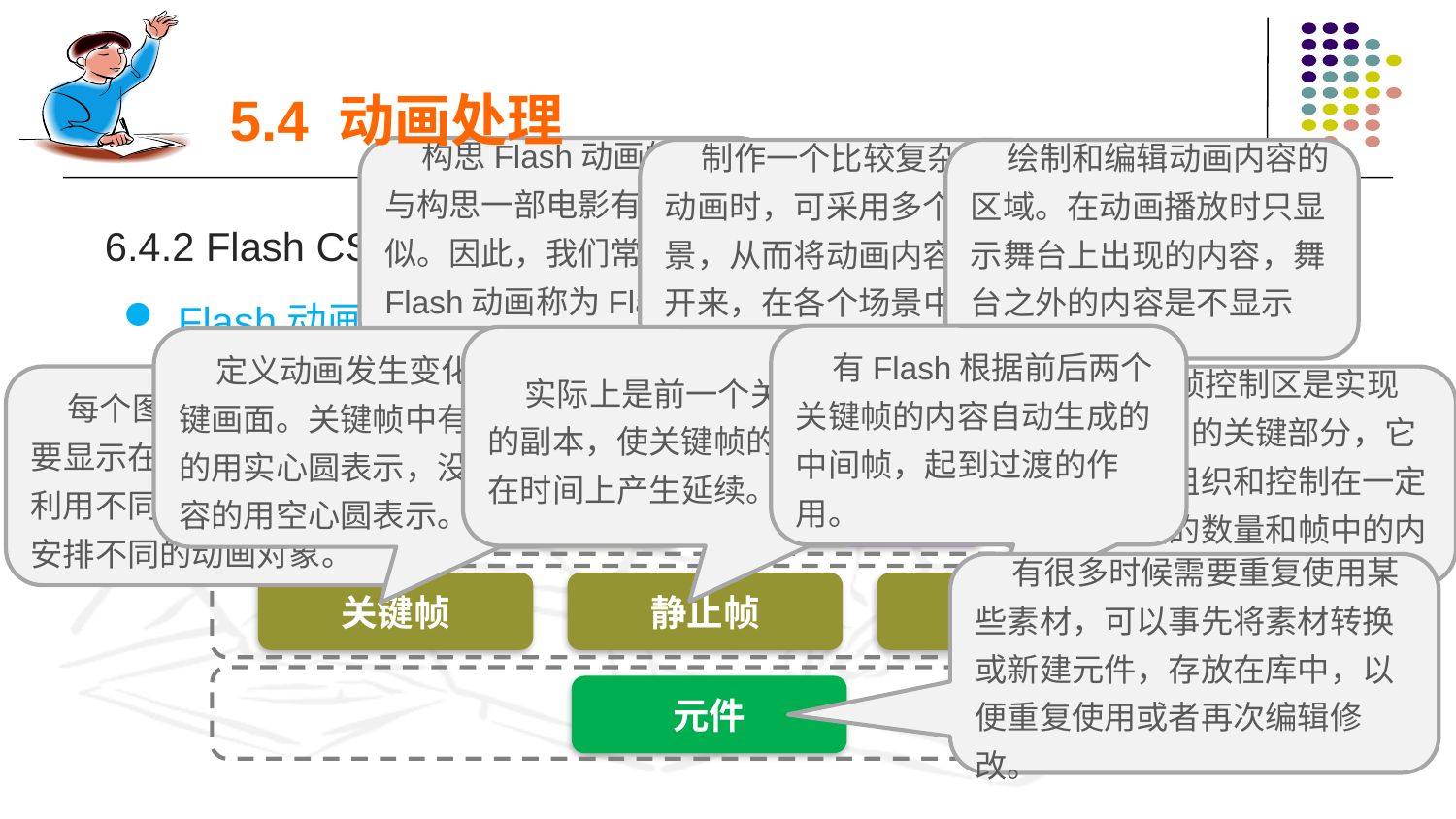

5.4 动画处理
    构思Flash动画的思路与构思一部电影有些相似。因此，我们常常将Flash动画称为Flash影片。
    制作一个比较复杂的动画时，可采用多个场景，从而将动画内容拆分开来，在各个场景中分别制作。
    绘制和编辑动画内容的区域。在动画播放时只显示舞台上出现的内容，舞台之外的内容是不显示的。
6.4.2 Flash CS4的基本使用
Flash动画的常用术语
    有Flash根据前后两个关键帧的内容自动生成的中间帧，起到过渡的作用。
    实际上是前一个关键帧的副本，使关键帧的画面在时间上产生延续。
    定义动画发生变化的关键画面。关键帧中有内容的用实心圆表示，没有内容的用空心圆表示。

    每个图层都分别包含了要显示在舞台上的内容。利用不同的图层来组织和安排不同的动画对象。
影片
场景
舞台
    时间轴帧控制区是实现Flash动画的关键部分，它主要用于组织和控制在一定时间内帧的数量和帧中的内容。

图层
时间轴
    有很多时候需要重复使用某些素材，可以事先将素材转换或新建元件，存放在库中，以便重复使用或者再次编辑修改。

关键帧
静止帧
过渡帧

元件